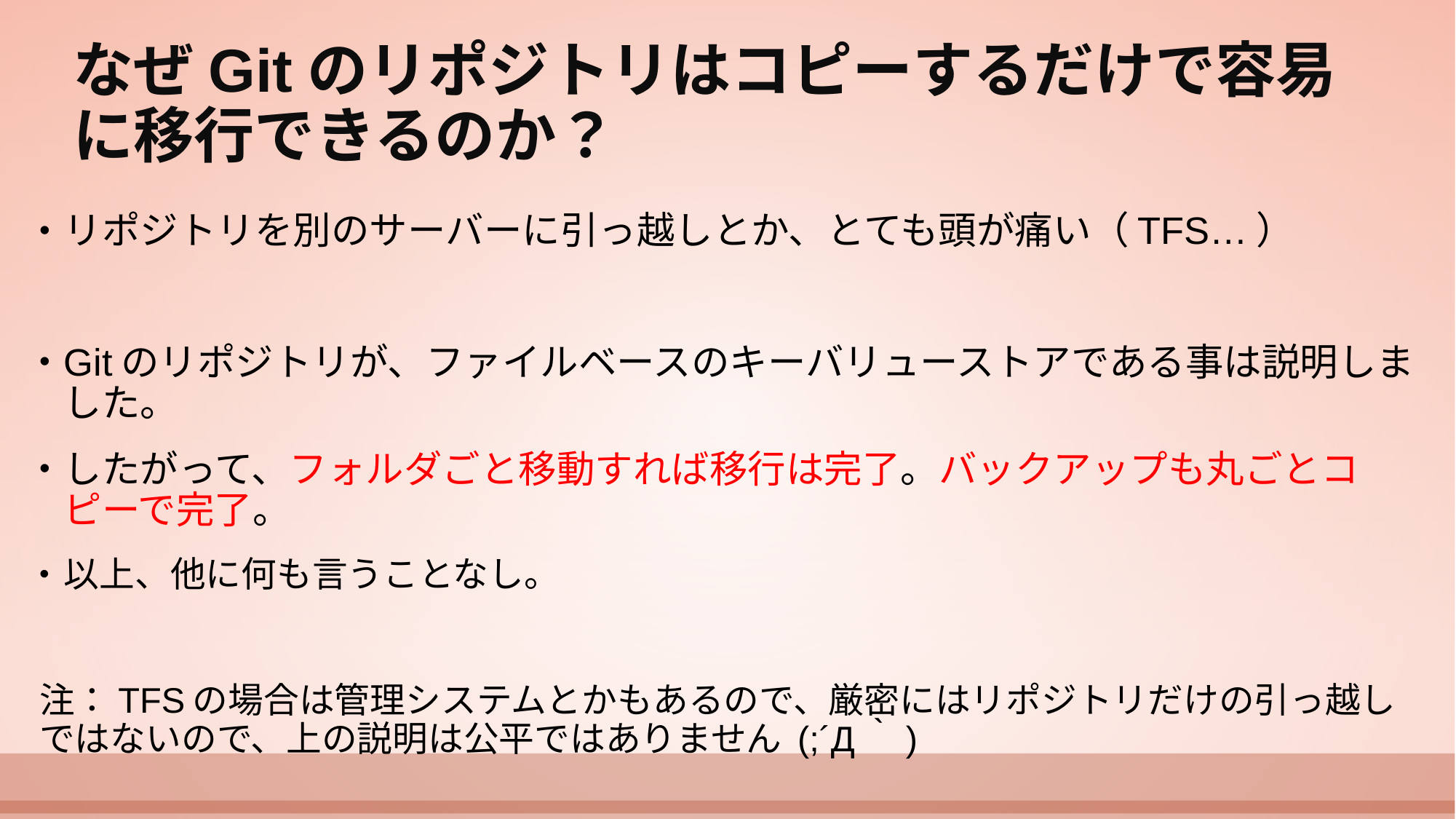

# なぜGitのリポジトリはコピーするだけで容易に移行できるのか？
リポジトリを別のサーバーに引っ越しとか、とても頭が痛い（TFS…）

Gitのリポジトリが、ファイルベースのキーバリューストアである事は説明しました。
したがって、フォルダごと移動すれば移行は完了。バックアップも丸ごとコピーで完了。
以上、他に何も言うことなし。

注：TFSの場合は管理システムとかもあるので、厳密にはリポジトリだけの引っ越しではないので、上の説明は公平ではありません (;´Д｀)